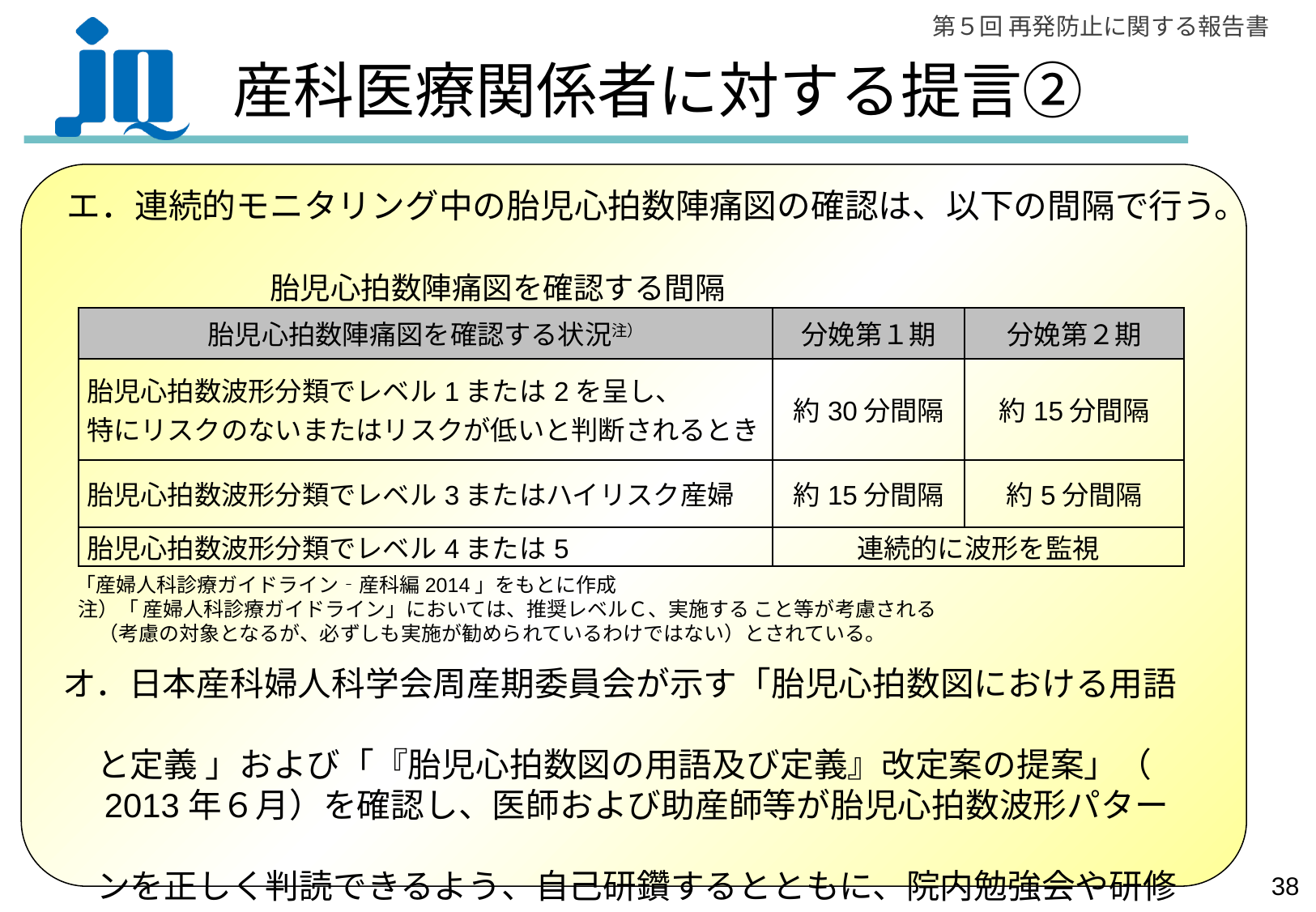

# 産科医療関係者に対する提言②

エ．連続的モニタリング中の胎児心拍数陣痛図の確認は、以下の間隔で行う。

　　　　　　胎児心拍数陣痛図を確認する間隔

| 胎児心拍数陣痛図を確認する状況注） | 分娩第１期 | 分娩第２期 |
| --- | --- | --- |
| 胎児心拍数波形分類でレベル1または2を呈し、 特にリスクのないまたはリスクが低いと判断されるとき | 約30分間隔 | 約15分間隔 |
| 胎児心拍数波形分類でレベル3またはハイリスク産婦 | 約15分間隔 | 約5分間隔 |
| 胎児心拍数波形分類でレベル4または5 | 連続的に波形を監視 |  |
   「産婦人科診療ガイドライン‐産科編2014」をもとに作成
　注）「 産婦人科診療ガイドライン」においては、推奨レベルＣ、実施する こと等が考慮される
　　（考慮の対象となるが、必ずしも実施が勧められているわけではない）とされている。

　オ．日本産科婦人科学会周産期委員会が示す「胎児心拍数図における用語
　　と定義 」および「『胎児心拍数図の用語及び定義』改定案の提案」（
　　2013年６月）を確認し、医師および助産師等が胎児心拍数波形パター
　　ンを正しく判読できるよう、自己研鑽するとともに、院内勉強会や研修
　　会などに参加する。

38